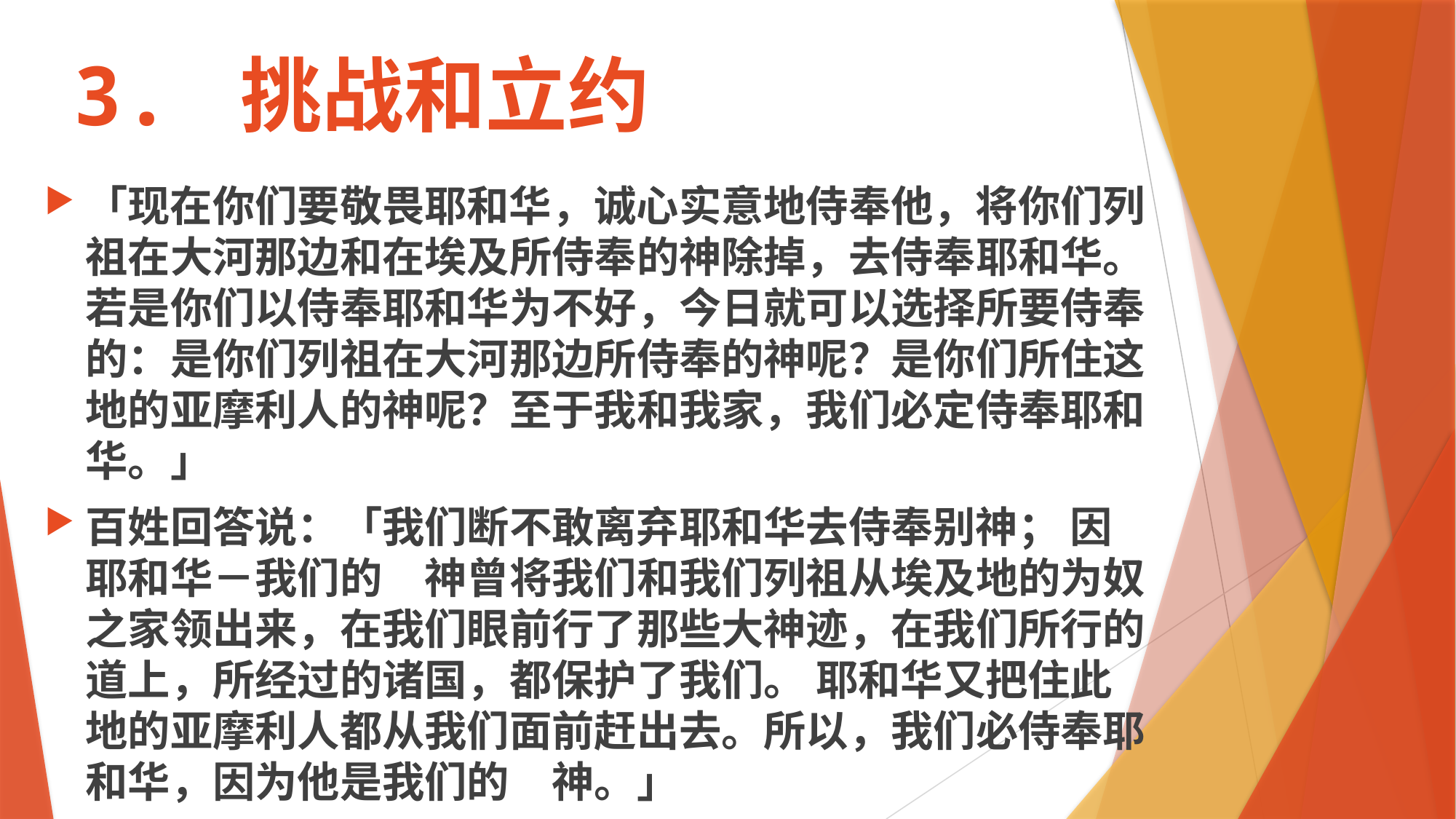

# 3. 挑战和立约
「现在你们要敬畏耶和华，诚心实意地侍奉他，将你们列祖在大河那边和在埃及所侍奉的神除掉，去侍奉耶和华。 若是你们以侍奉耶和华为不好，今日就可以选择所要侍奉的：是你们列祖在大河那边所侍奉的神呢？是你们所住这地的亚摩利人的神呢？至于我和我家，我们必定侍奉耶和华。」
百姓回答说：「我们断不敢离弃耶和华去侍奉别神； 因耶和华－我们的　神曾将我们和我们列祖从埃及地的为奴之家领出来，在我们眼前行了那些大神迹，在我们所行的道上，所经过的诸国，都保护了我们。 耶和华又把住此地的亚摩利人都从我们面前赶出去。所以，我们必侍奉耶和华，因为他是我们的　神。」